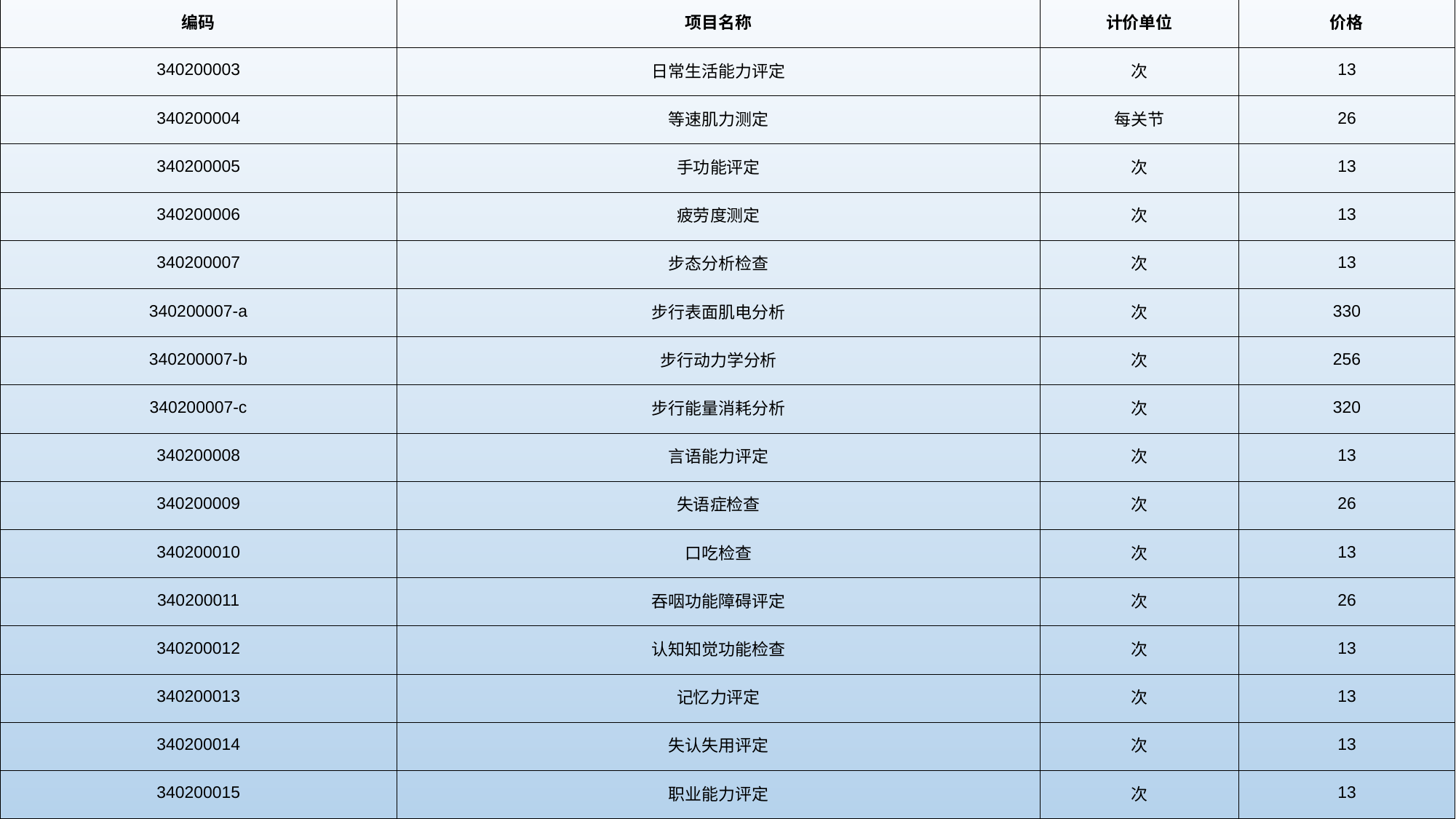

| 编码 | 项目名称 | 计价单位 | 价格 |
| --- | --- | --- | --- |
| 340200003 | 日常生活能力评定 | 次 | 13 |
| 340200004 | 等速肌力测定 | 每关节 | 26 |
| 340200005 | 手功能评定 | 次 | 13 |
| 340200006 | 疲劳度测定 | 次 | 13 |
| 340200007 | 步态分析检查 | 次 | 13 |
| 340200007-a | 步行表面肌电分析 | 次 | 330 |
| 340200007-b | 步行动力学分析 | 次 | 256 |
| 340200007-c | 步行能量消耗分析 | 次 | 320 |
| 340200008 | 言语能力评定 | 次 | 13 |
| 340200009 | 失语症检查 | 次 | 26 |
| 340200010 | 口吃检查 | 次 | 13 |
| 340200011 | 吞咽功能障碍评定 | 次 | 26 |
| 340200012 | 认知知觉功能检查 | 次 | 13 |
| 340200013 | 记忆力评定 | 次 | 13 |
| 340200014 | 失认失用评定 | 次 | 13 |
| 340200015 | 职业能力评定 | 次 | 13 |